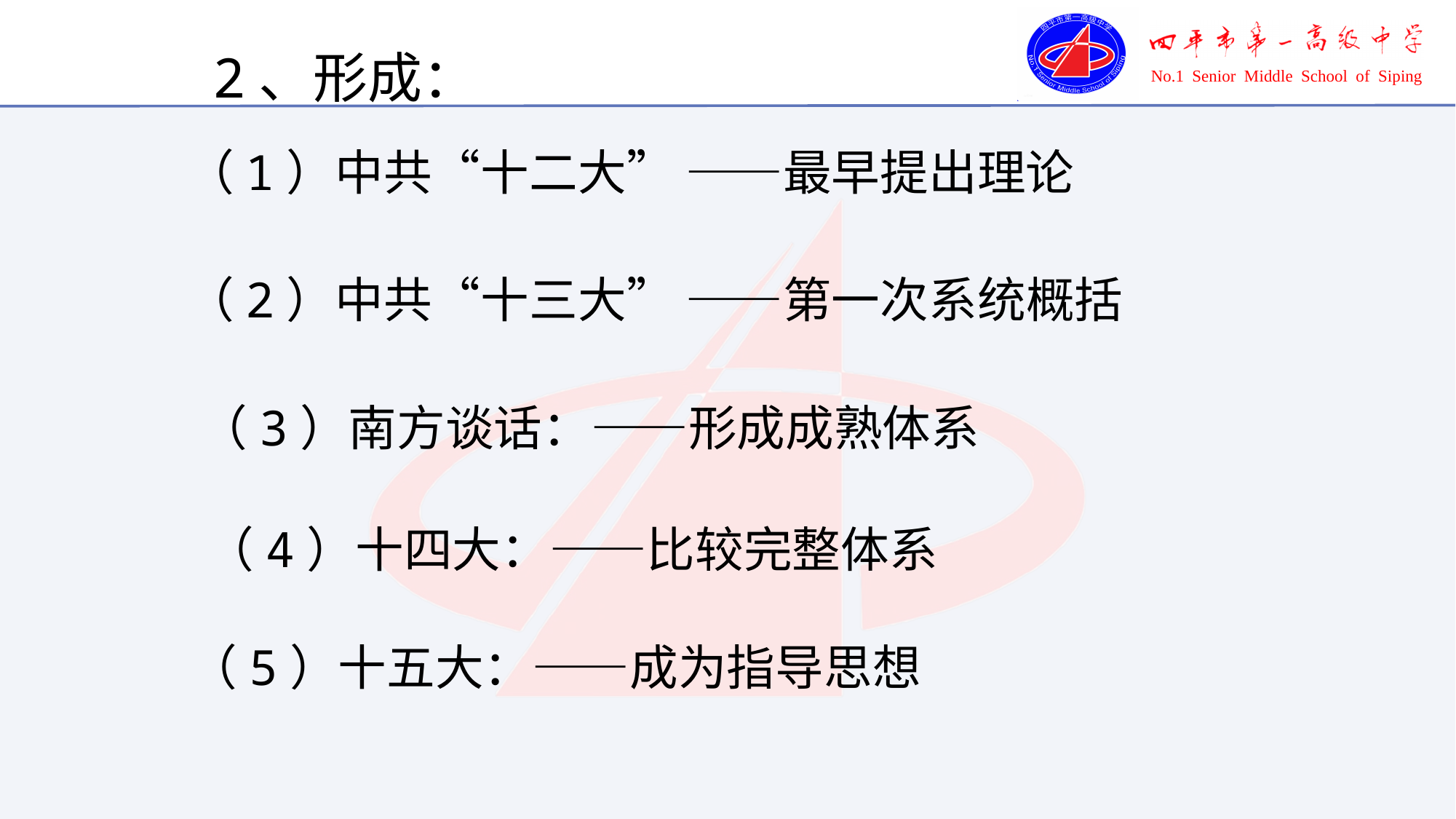

2、形成：
（1）中共“十二大” ——最早提出理论
（2）中共“十三大” ——第一次系统概括
（3）南方谈话：——形成成熟体系
（4）十四大：——比较完整体系
（5）十五大：——成为指导思想